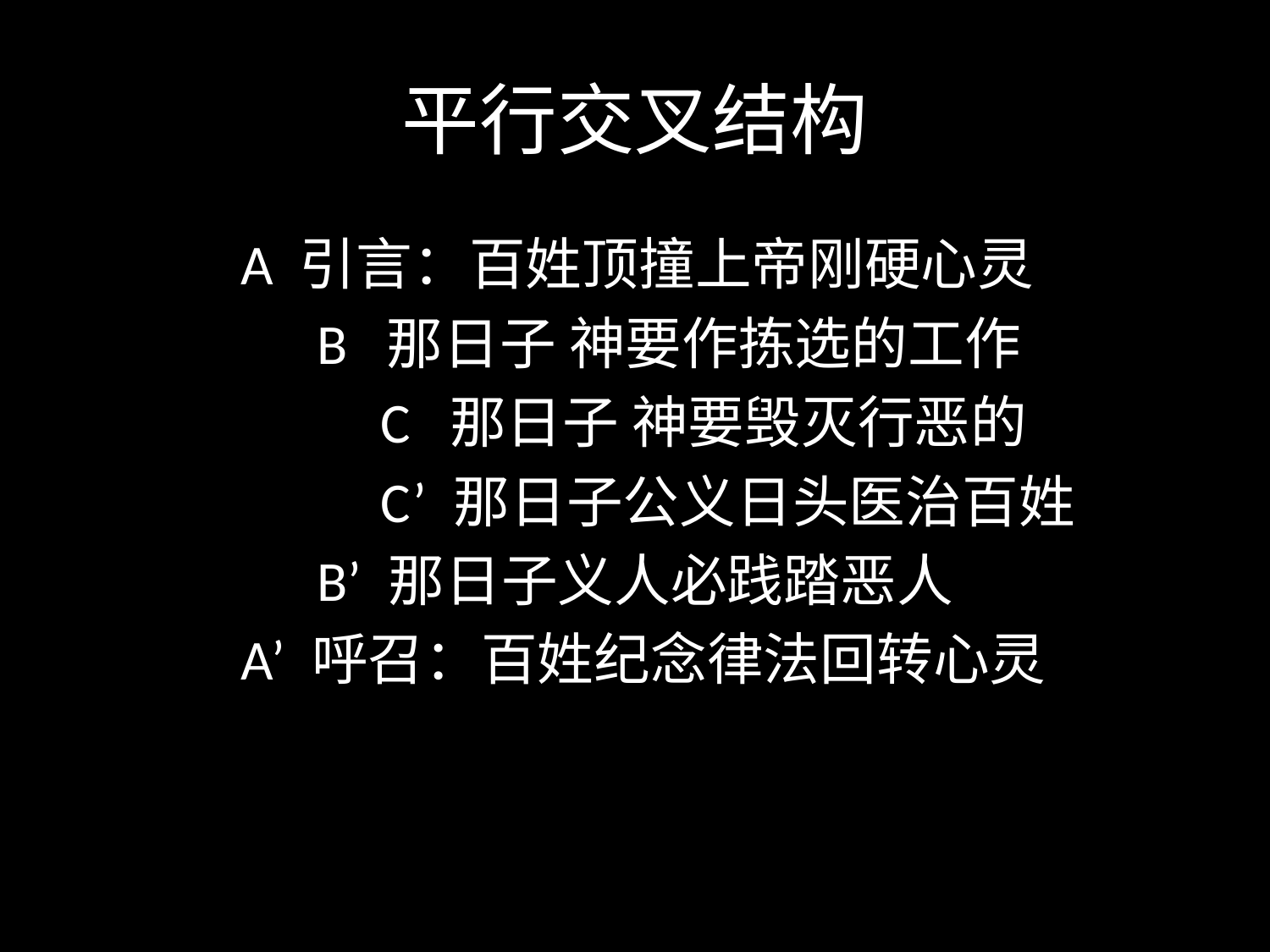

# 平行交叉结构
A 引言：百姓顶撞上帝刚硬心灵
      B  那日子 神要作拣选的工作
           C  那日子 神要毁灭行恶的
           C’ 那日子公义日头医治百姓
      B’ 那日子义人必践踏恶人
A’ 呼召：百姓纪念律法回转心灵